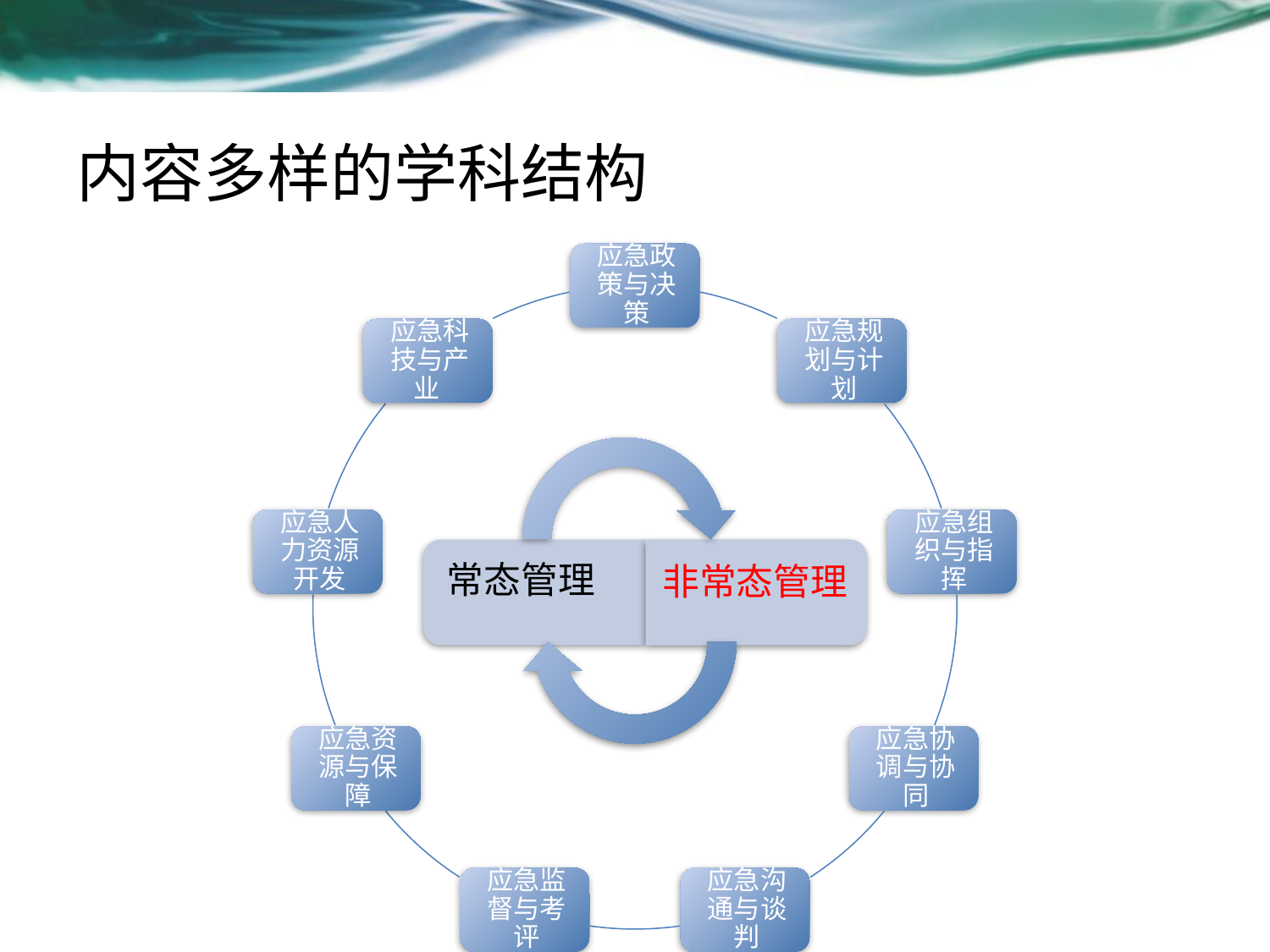

# 内容多样的学科结构
常态管理
非常态管理
应急政策与决策
应急规划与计划
应急组织与指挥
应急协调与协同
应急沟通与谈判
应急监督与考评
应急资源与保障
应急人力资源开发
应急科技与产业